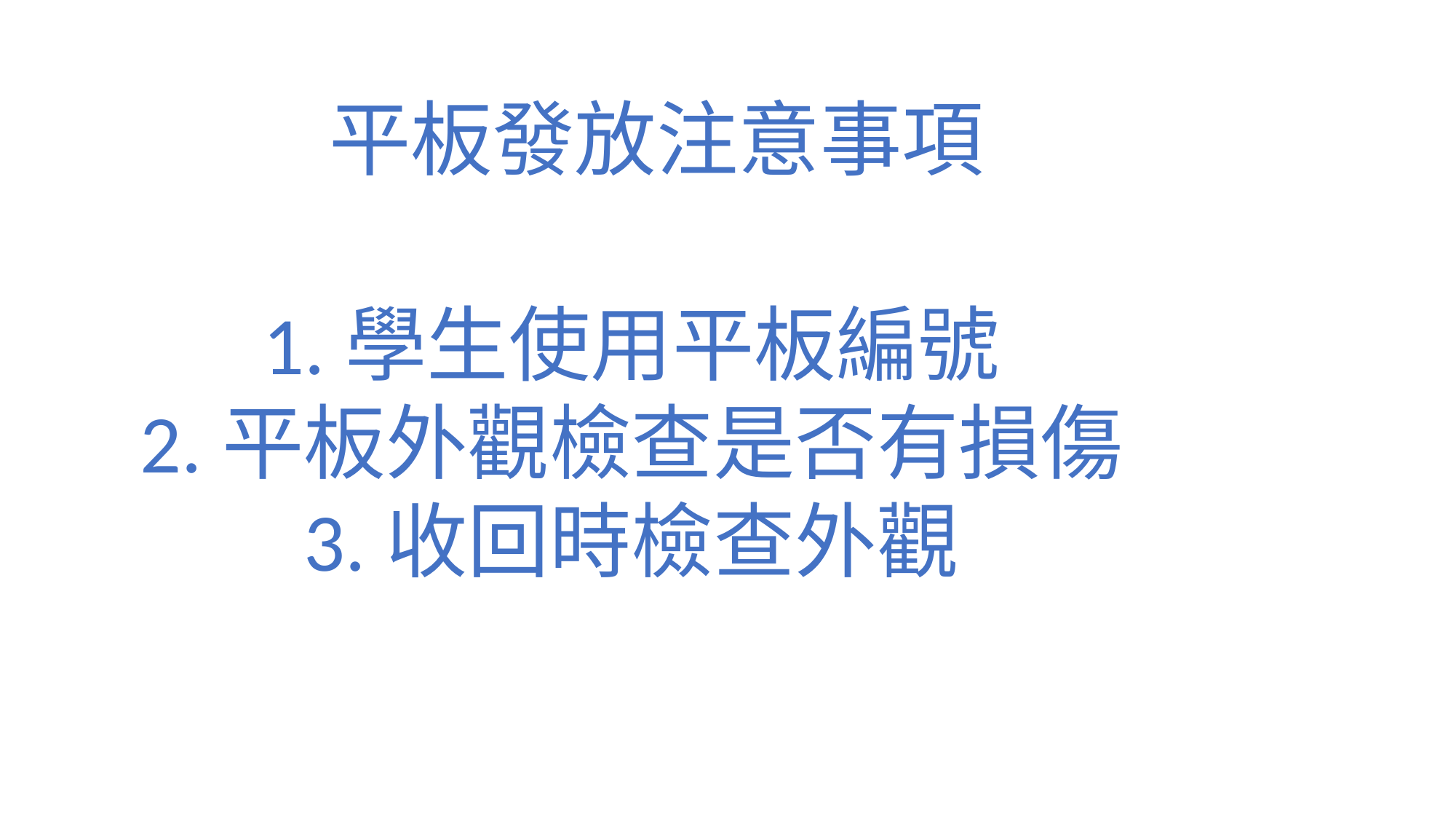

平板發放注意事項
1.學生使用平板編號
2.平板外觀檢查是否有損傷
3.收回時檢查外觀